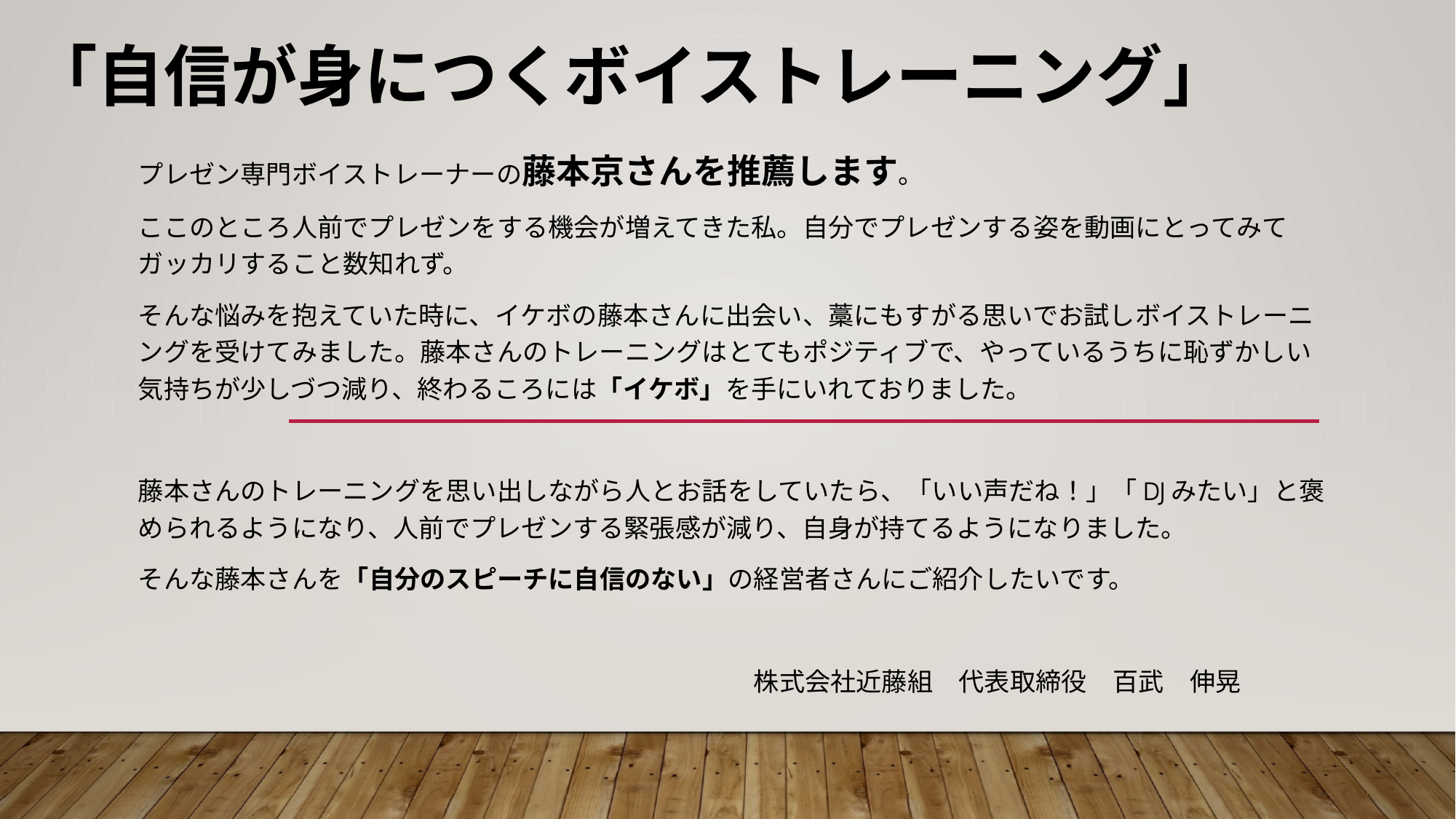

# 「自信が身につくボイストレーニング」
プレゼン専門ボイストレーナーの藤本京さんを推薦します。
ここのところ人前でプレゼンをする機会が増えてきた私。自分でプレゼンする姿を動画にとってみてガッカリすること数知れず。
そんな悩みを抱えていた時に、イケボの藤本さんに出会い、藁にもすがる思いでお試しボイストレーニングを受けてみました。藤本さんのトレーニングはとてもポジティブで、やっているうちに恥ずかしい気持ちが少しづつ減り、終わるころには「イケボ」を手にいれておりました。

藤本さんのトレーニングを思い出しながら人とお話をしていたら、「いい声だね！」「DJみたい」と褒められるようになり、人前でプレゼンする緊張感が減り、自身が持てるようになりました。
そんな藤本さんを「自分のスピーチに自信のない」の経営者さんにご紹介したいです。

　　　　　　　　　　　　　　　　　　　　　　　　株式会社近藤組　代表取締役　百武　伸晃